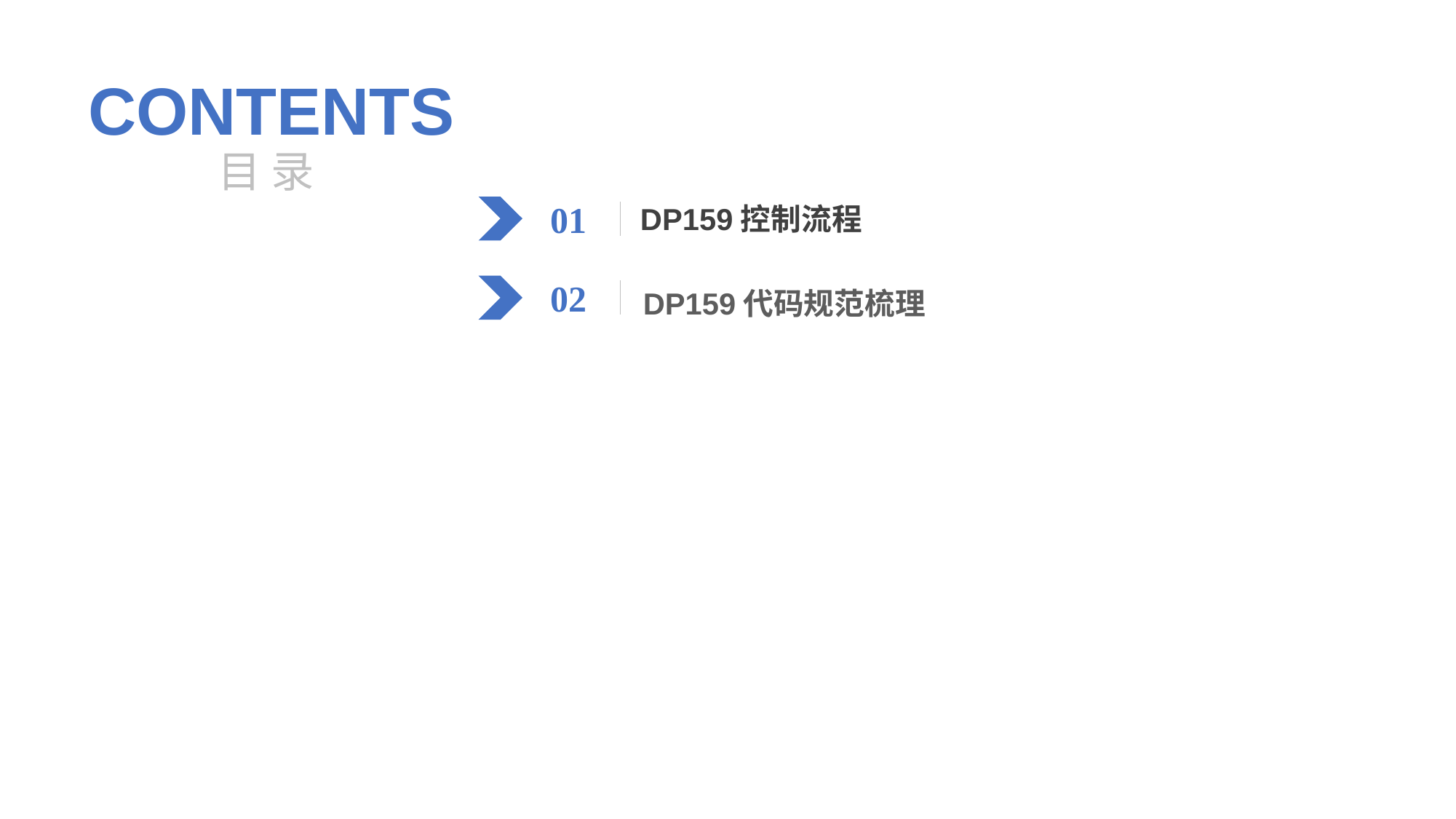

CONTENTS
目 录
DP159控制流程
01

02

DP159代码规范梳理